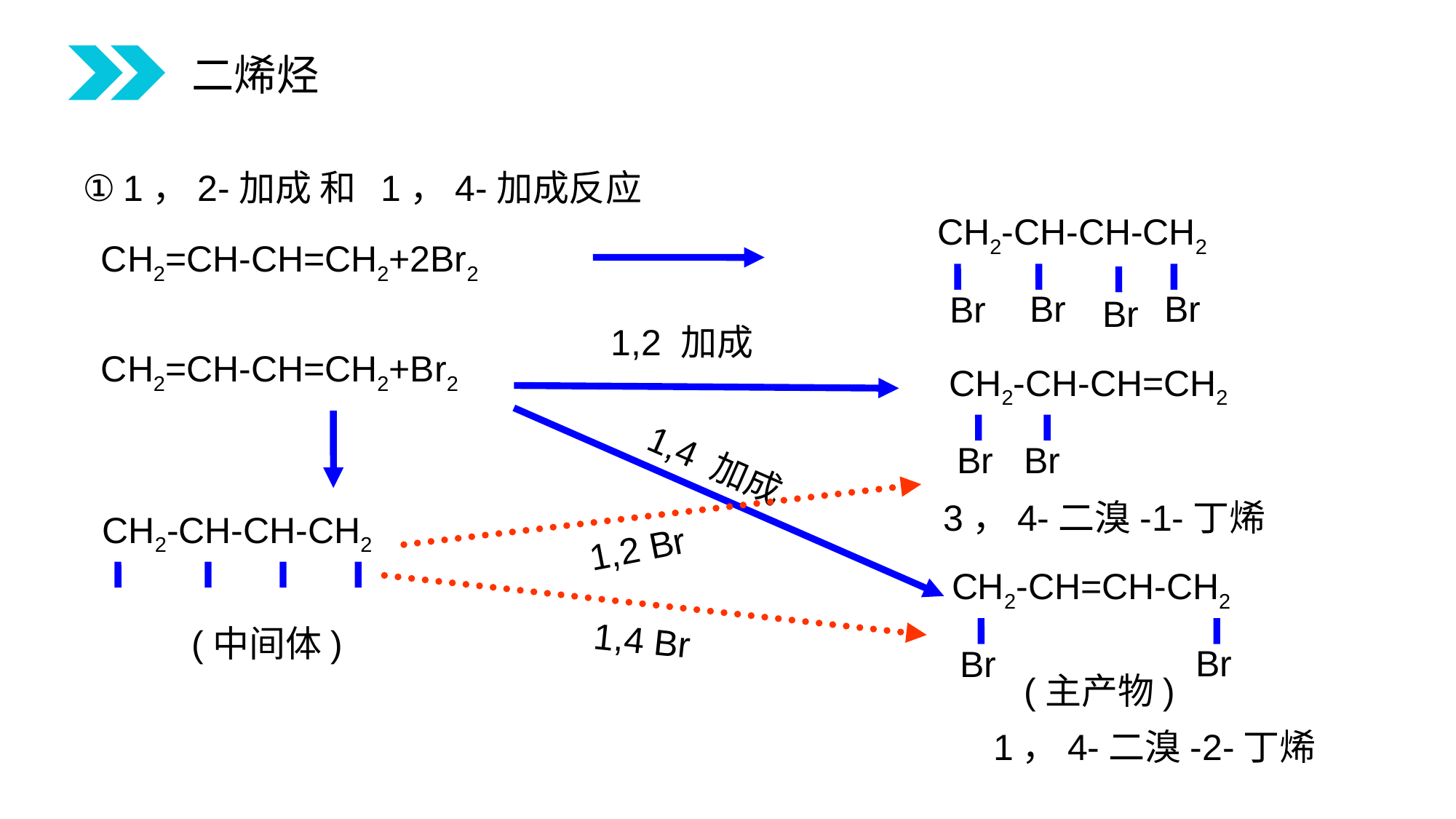

二烯烃
1，2-加成 和  1，4-加成反应
CH2-CH-CH-CH2

Br
Br
Br
Br
CH2=CH-CH=CH2+2Br2

1,2 加成
CH2=CH-CH=CH2+Br2
CH2-CH-CH=CH2

Br
Br

1,4 加成

3，4-二溴-1-丁烯
CH2-CH-CH-CH2

1,2 Br
CH2-CH=CH-CH2

Br
Br

(中间体)
1,4 Br
(主产物)
1，4-二溴-2-丁烯